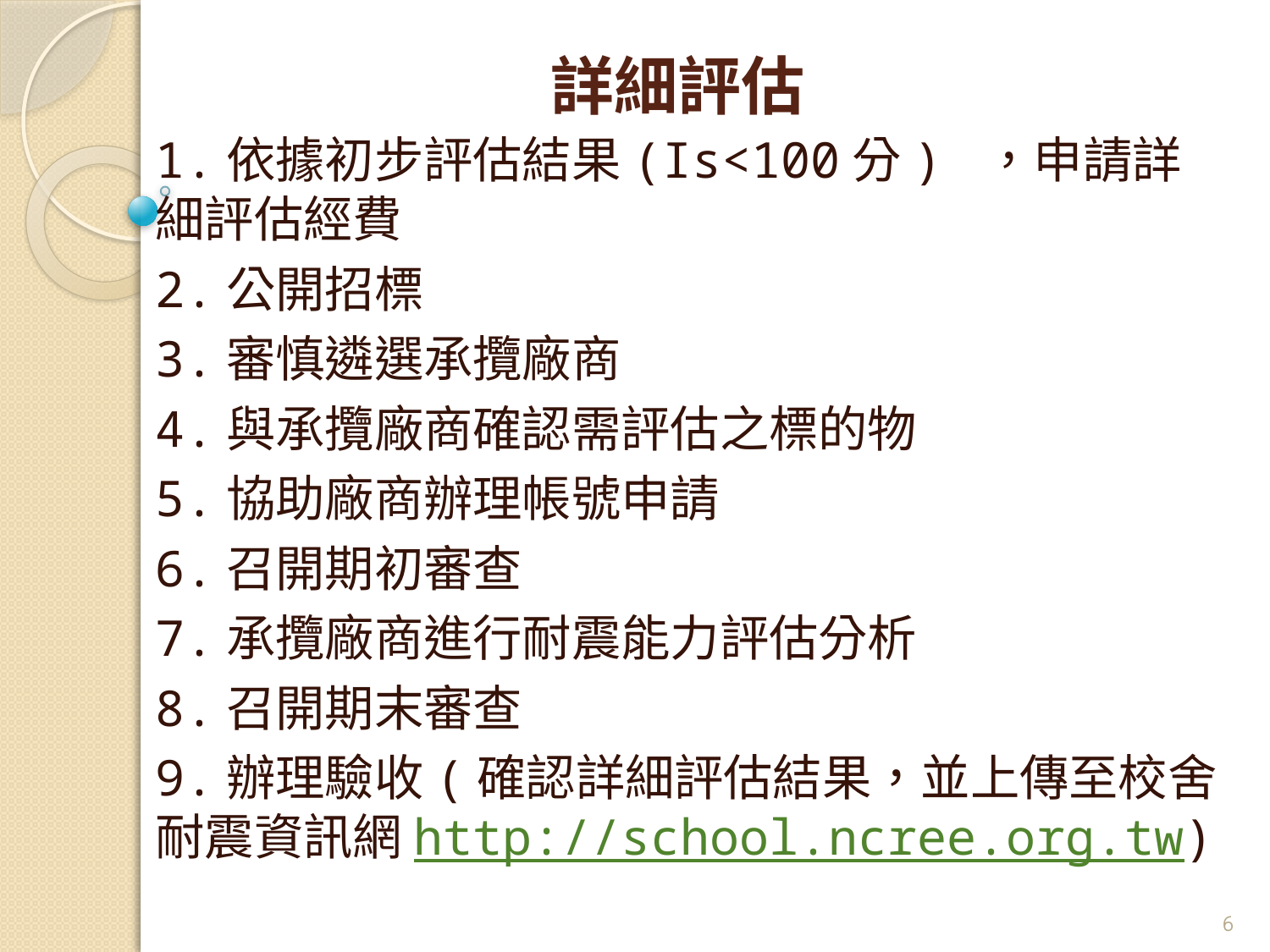

# 詳細評估
1.依據初步評估結果(Is<100分) ，申請詳細評估經費
2.公開招標
3.審慎遴選承攬廠商
4.與承攬廠商確認需評估之標的物
5.協助廠商辦理帳號申請
6.召開期初審查
7.承攬廠商進行耐震能力評估分析
8.召開期末審查
9.辦理驗收(確認詳細評估結果，並上傳至校舍耐震資訊網http://school.ncree.org.tw)

6